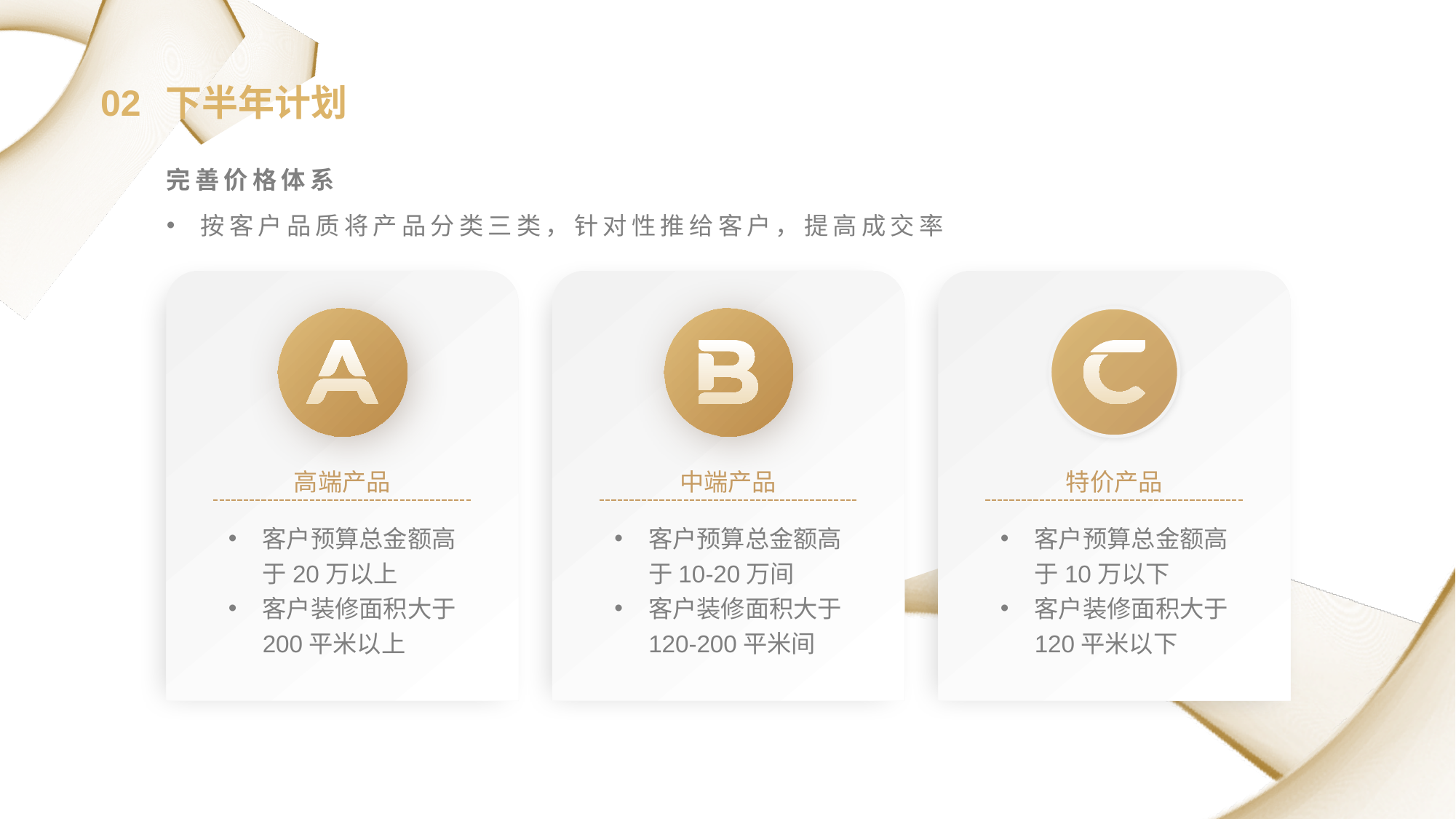

02
下半年计划
完善价格体系
按客户品质将产品分类三类，针对性推给客户，提高成交率

高端产品
中端产品
特价产品
客户预算总金额高于20万以上
客户装修面积大于200平米以上
客户预算总金额高于10-20万间
客户装修面积大于120-200平米间
客户预算总金额高于10万以下
客户装修面积大于120平米以下